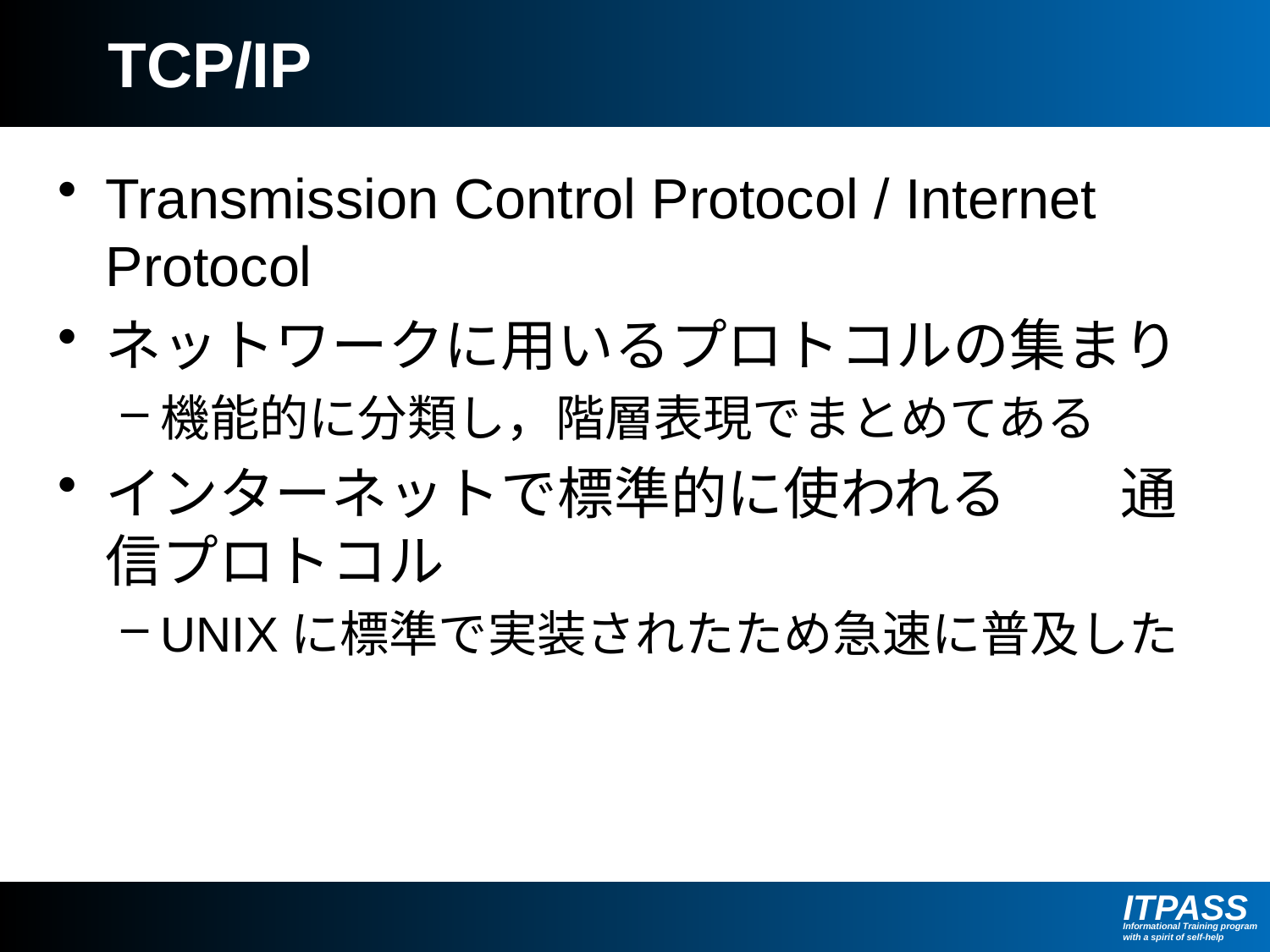

# TCP/IP
Transmission Control Protocol / Internet Protocol
ネットワークに用いるプロトコルの集まり
機能的に分類し，階層表現でまとめてある
インターネットで標準的に使われる         通信プロトコル
UNIXに標準で実装されたため急速に普及した